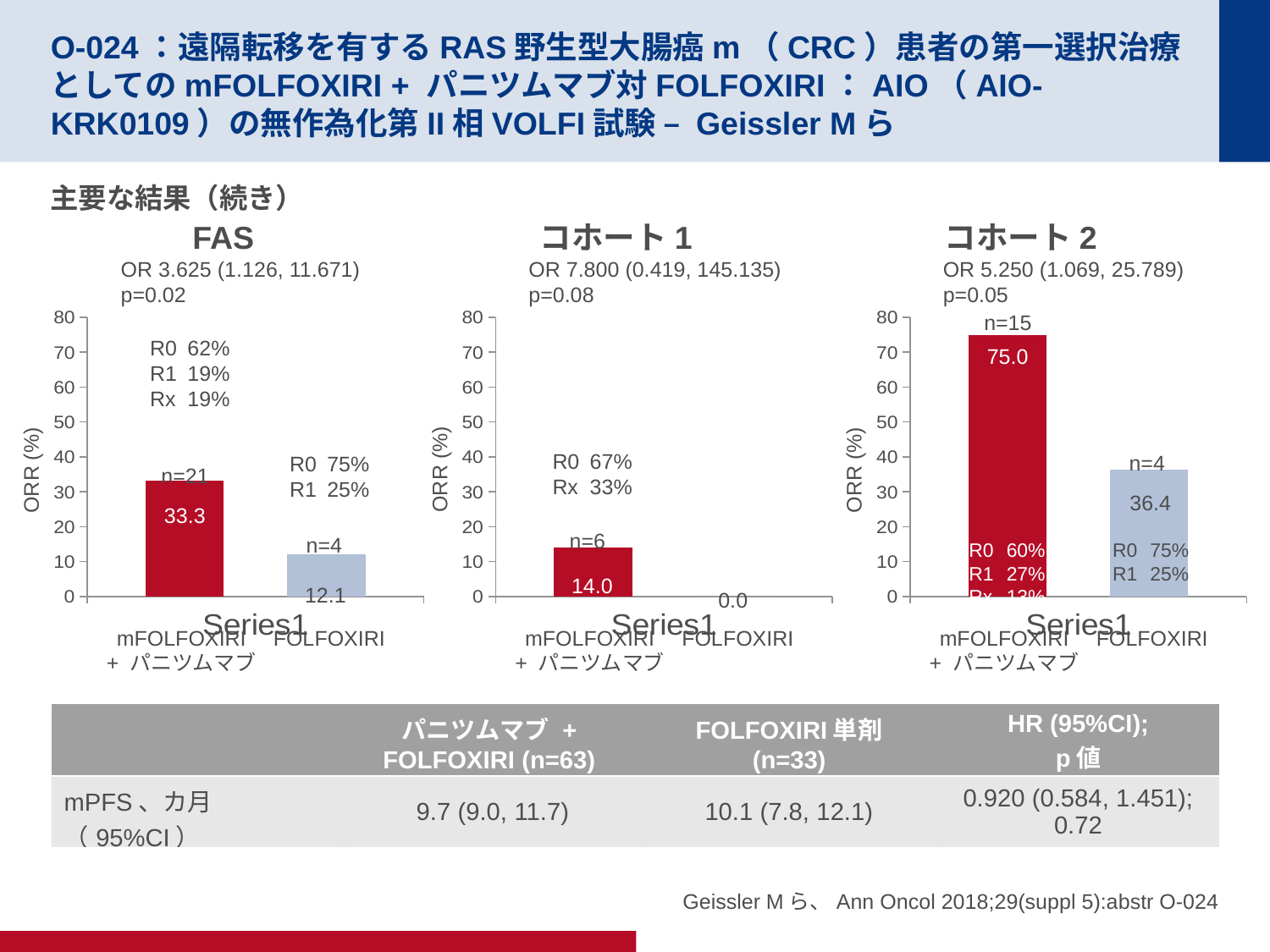

# O-024：遠隔転移を有するRAS野生型大腸癌m（CRC）患者の第一選択治療としてのmFOLFOXIRI + パニツムマブ対FOLFOXIRI：AIO（AIO-KRK0109）の無作為化第II相VOLFI試験 – Geissler Mら
主要な結果（続き）
FAS
コホート1
コホート2
OR 3.625 (1.126, 11.671)
p=0.02

### Chart

| Category | Column1 | Series 2 |
|---|---|---|
R0	62%
R1	19%
Rx	19%
R0	75%
R1	25%
ORR (%)
n=21
33.3
n=4
12.1
mFOLFOXIRI
+ パニツムマブ
FOLFOXIRI
OR 7.800 (0.419, 145.135)
p=0.08

### Chart

| Category | Column1 | Series 2 |
|---|---|---|
R0	67%
Rx	33%
ORR (%)
n=6
14.0
0.0
mFOLFOXIRI
+ パニツムマブ
FOLFOXIRI
OR 5.250 (1.069, 25.789)
p=0.05
n=15

### Chart

| Category | Column1 | Series 2 |
|---|---|---|
75.0
n=4
ORR (%)
36.4
R0	60%
R1	27%
Rx	13%
R0	75%
R1	25%
mFOLFOXIRI
+ パニツムマブ
FOLFOXIRI
|  | パニツムマブ + FOLFOXIRI (n=63) | FOLFOXIRI単剤 (n=33) | HR (95%CI); p値 |
| --- | --- | --- | --- |
| mPFS、カ月（95%CI） | 9.7 (9.0, 11.7) | 10.1 (7.8, 12.1) | 0.920 (0.584, 1.451); 0.72 |
Geissler Mら、Ann Oncol 2018;29(suppl 5):abstr O-024